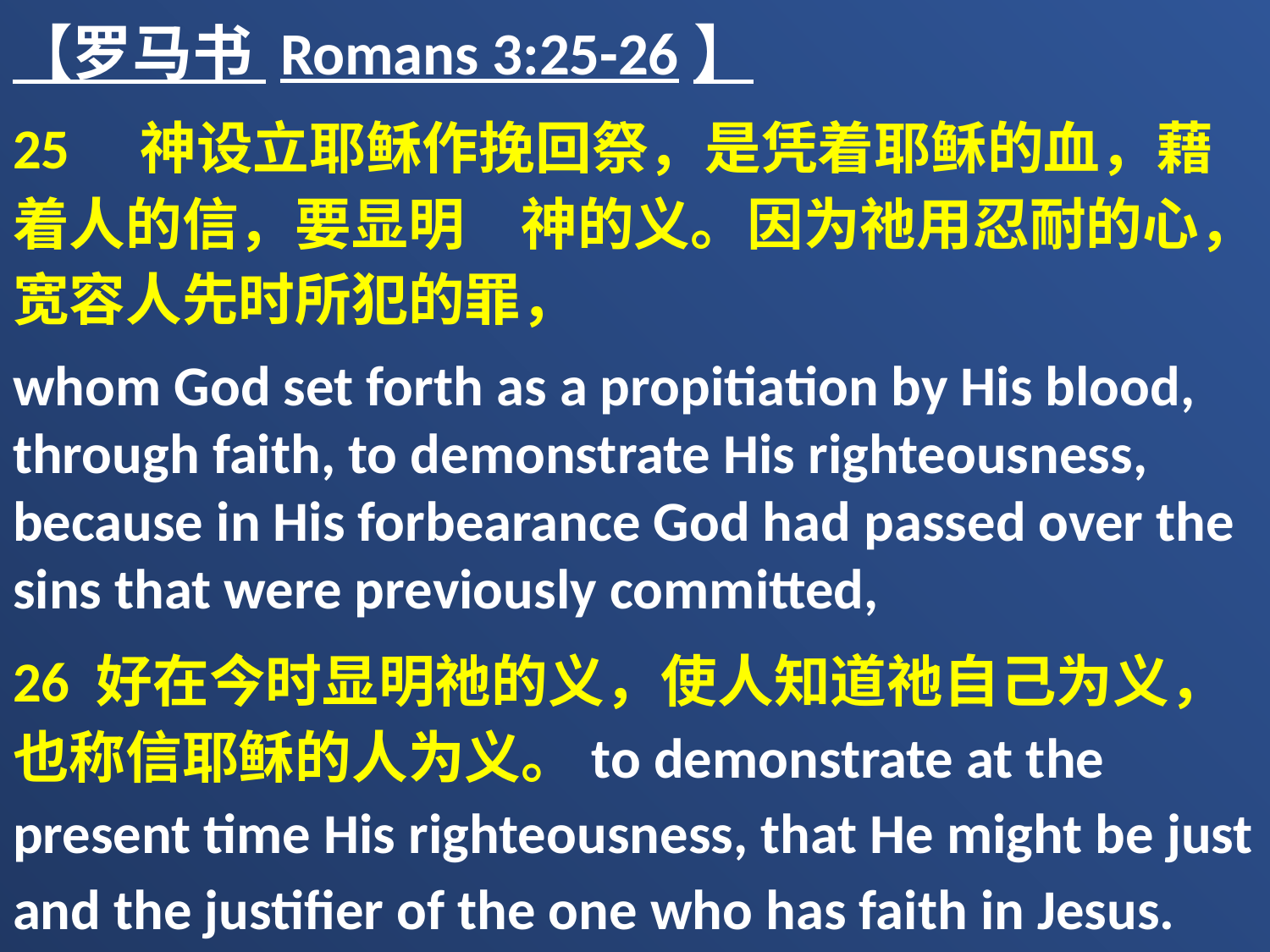

【罗马书 Romans 3:25-26】
25　神设立耶稣作挽回祭，是凭着耶稣的血，藉着人的信，要显明　神的义。因为祂用忍耐的心，宽容人先时所犯的罪，
whom God set forth as a propitiation by His blood, through faith, to demonstrate His righteousness, because in His forbearance God had passed over the sins that were previously committed,
26 好在今时显明祂的义，使人知道祂自己为义，也称信耶稣的人为义。to demonstrate at the present time His righteousness, that He might be just and the justifier of the one who has faith in Jesus.